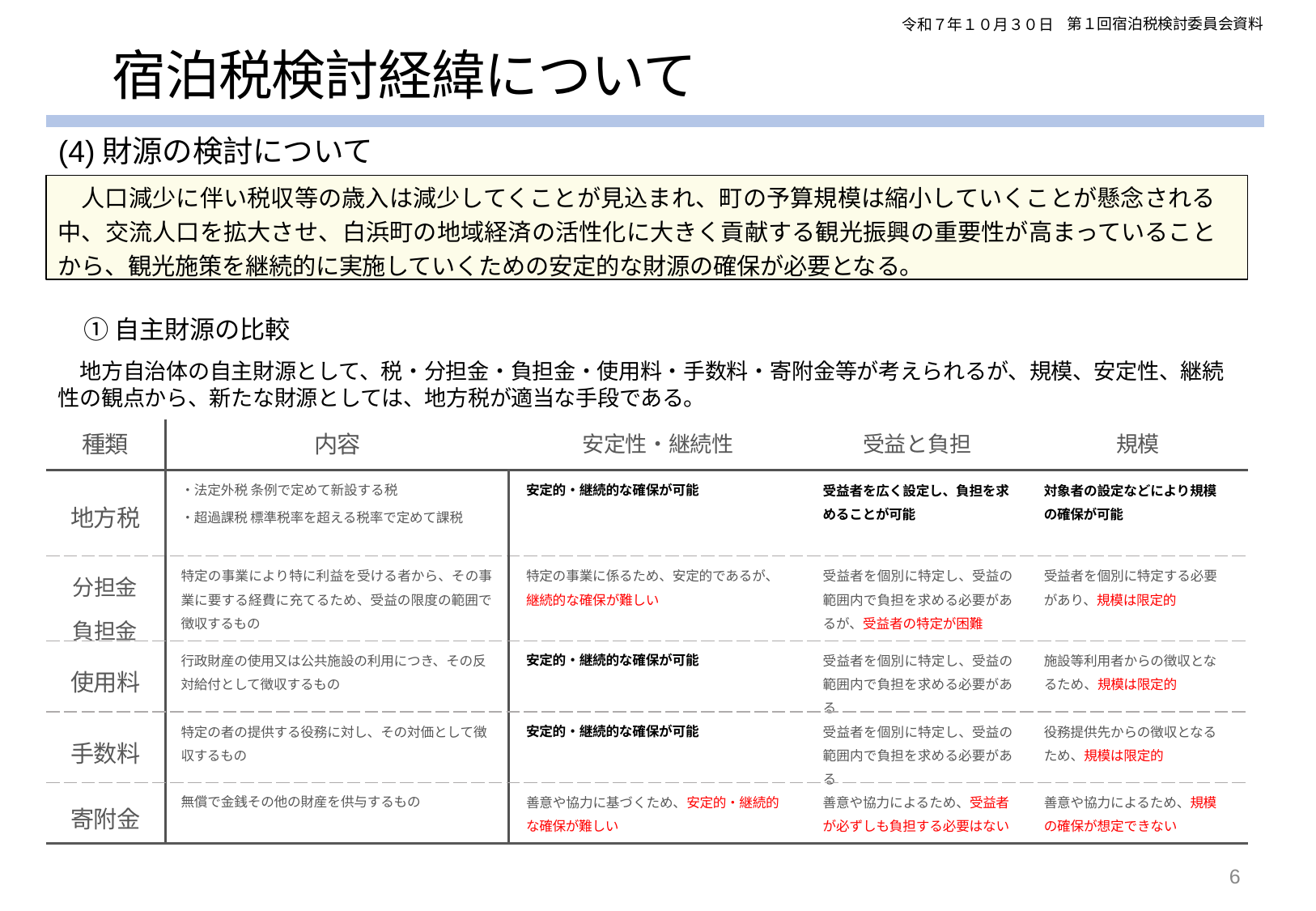

第１回宿泊税検討委員会資料
令和７年１０月３０日
# 宿泊税検討経緯について
(4)財源の検討について
人口減少に伴い税収等の歳入は減少してくことが見込まれ、町の予算規模は縮小していくことが懸念される中、交流人口を拡大させ、白浜町の地域経済の活性化に大きく貢献する観光振興の重要性が高まっていることから、観光施策を継続的に実施していくための安定的な財源の確保が必要となる。
①自主財源の比較
地方自治体の自主財源として、税・分担金・負担金・使用料・手数料・寄附金等が考えられるが、規模、安定性、継続性の観点から、新たな財源としては、地方税が適当な手段である。

| 種類 | 内容 | 安定性・継続性 | 受益と負担 | 規模 |
| --- | --- | --- | --- | --- |
| 地方税 | ・法定外税 条例で定めて新設する税 ・超過課税 標準税率を超える税率で定めて課税 | 安定的・継続的な確保が可能 | 受益者を広く設定し、負担を求めることが可能 | 対象者の設定などにより規模の確保が可能 |
| 分担金負担金 | 特定の事業により特に利益を受ける者から、その事業に要する経費に充てるため、受益の限度の範囲で徴収するもの | 特定の事業に係るため、安定的であるが、継続的な確保が難しい | 受益者を個別に特定し、受益の範囲内で負担を求める必要があるが、受益者の特定が困難 | 受益者を個別に特定する必要があり、規模は限定的 |
| 使用料 | 行政財産の使用又は公共施設の利用につき、その反対給付として徴収するもの | 安定的・継続的な確保が可能 | 受益者を個別に特定し、受益の範囲内で負担を求める必要がある | 施設等利用者からの徴収となるため、規模は限定的 |
| 手数料 | 特定の者の提供する役務に対し、その対価として徴収するもの | 安定的・継続的な確保が可能 | 受益者を個別に特定し、受益の範囲内で負担を求める必要がある | 役務提供先からの徴収となるため、規模は限定的 |
| 寄附金 | 無償で金銭その他の財産を供与するもの | 善意や協力に基づくため、安定的・継続的な確保が難しい | 善意や協力によるため、受益者が必ずしも負担する必要はない | 善意や協力によるため、規模の確保が想定できない |
6